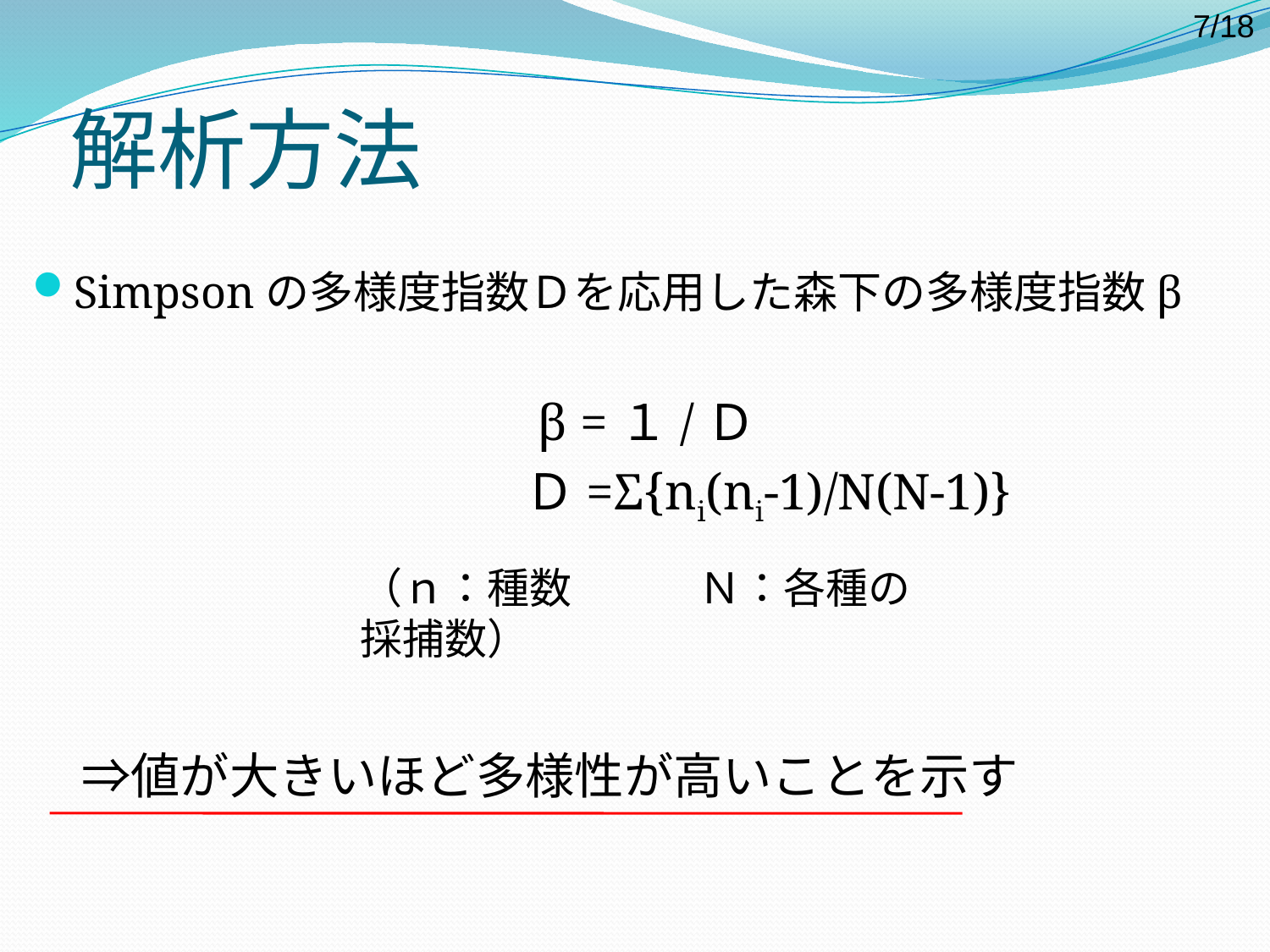

7/18
# 解析方法
Simpsonの多様度指数Ｄを応用した森下の多様度指数β

　　　　　　　　　　β =１/Ｄ
　　　　　　　　　　Ｄ=Σ{nⅰ(nⅰ-1)/N(N-1)}

　⇒値が大きいほど多様性が高いことを示す
（ｎ：種数　　　Ｎ：各種の採捕数）